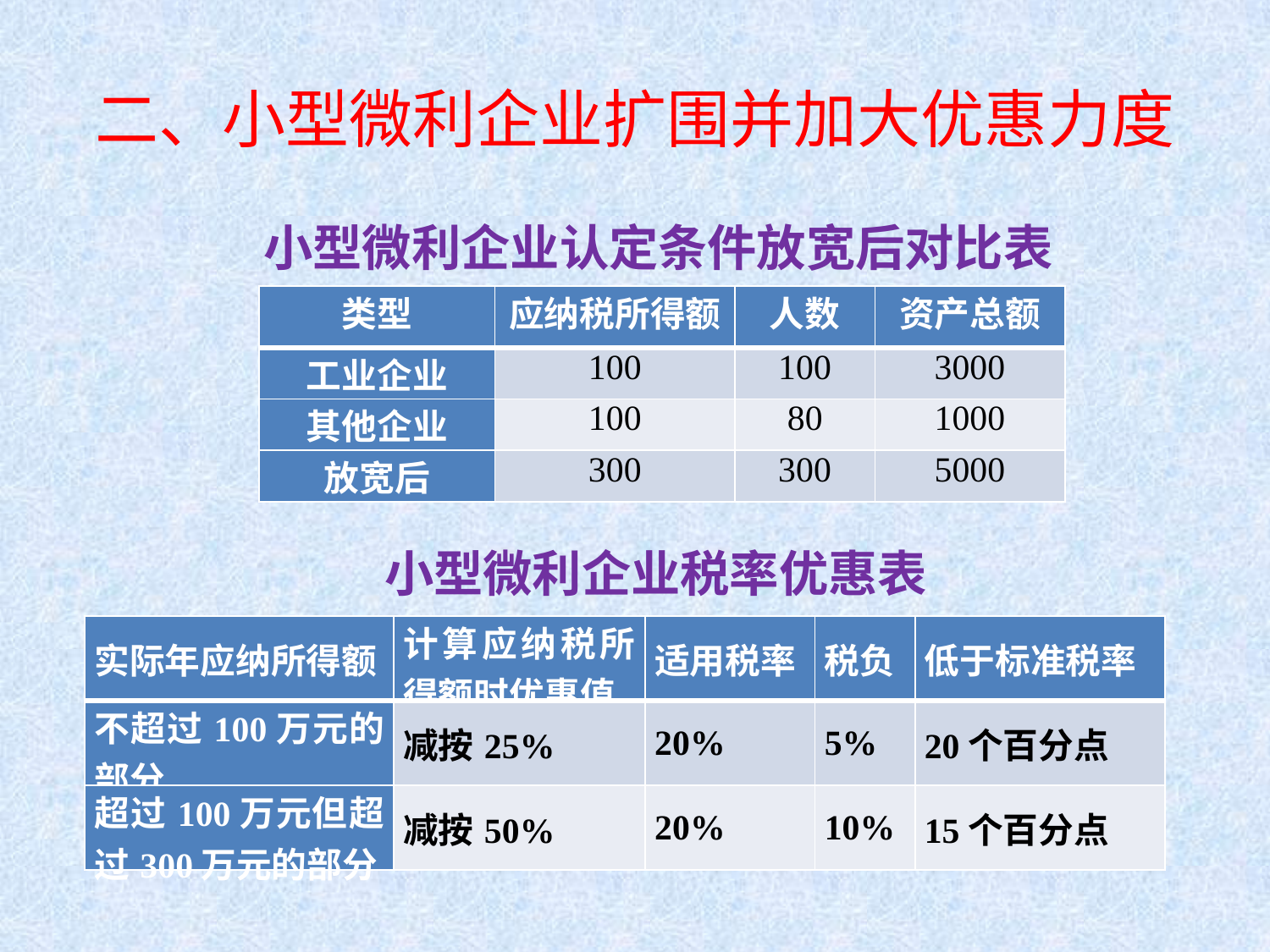

# 二、小型微利企业扩围并加大优惠力度
小型微利企业认定条件放宽后对比表
| 类型 | 应纳税所得额 | 人数 | 资产总额 |
| --- | --- | --- | --- |
| 工业企业 | 100 | 100 | 3000 |
| 其他企业 | 100 | 80 | 1000 |
| 放宽后 | 300 | 300 | 5000 |

小型微利企业税率优惠表
| 实际年应纳所得额 | 计算应纳税所得额时优惠值 | 适用税率 | 税负 | 低于标准税率 |
| --- | --- | --- | --- | --- |
| 不超过100万元的部分 | 减按25% | 20% | 5% | 20个百分点 |
| 超过100万元但超过300万元的部分 | 减按50% | 20% | 10% | 15个百分点 |